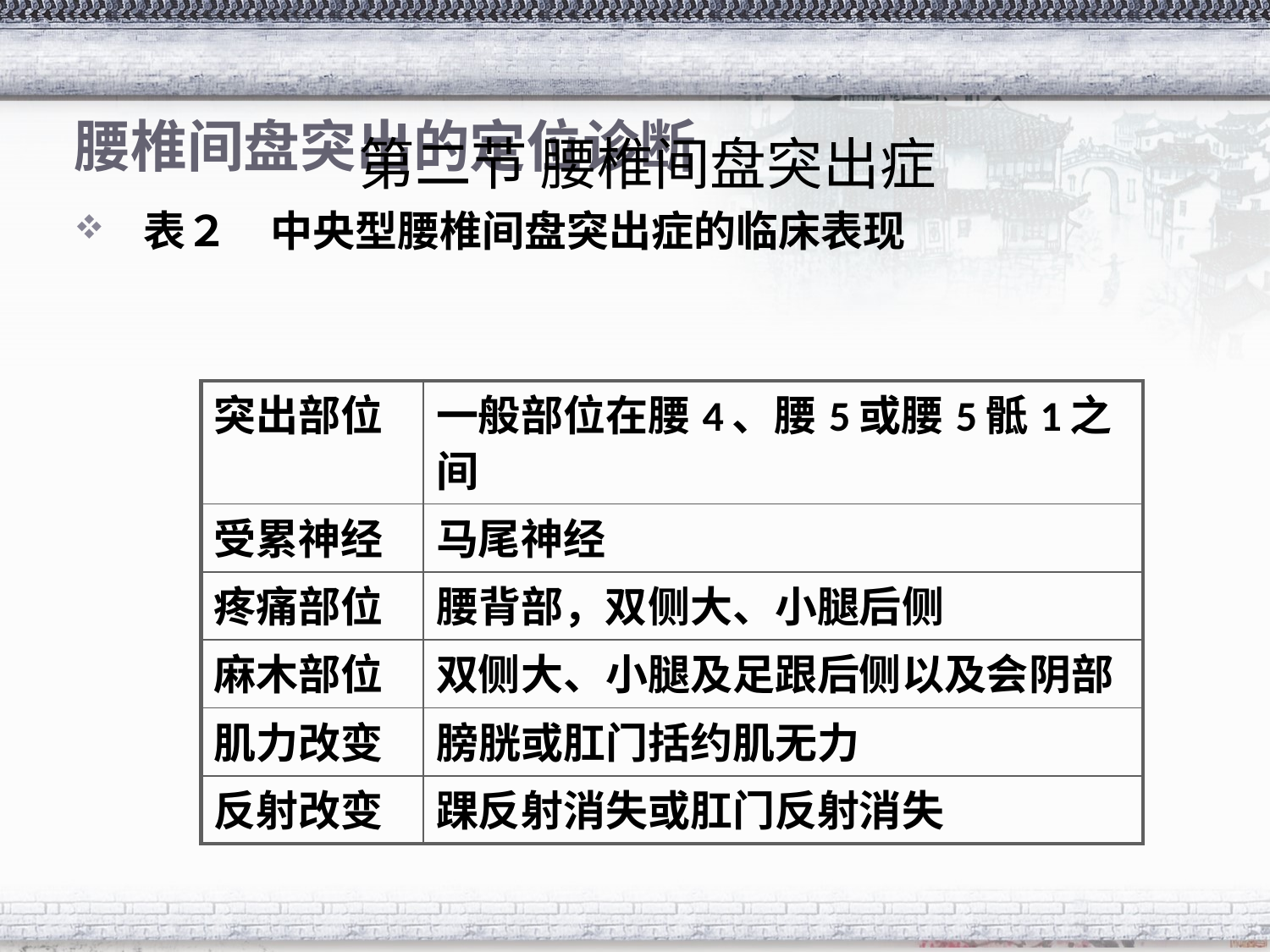

# 腰椎间盘突出的定位诊断
第二节 腰椎间盘突出症
 表２　中央型腰椎间盘突出症的临床表现
| 突出部位 | 一般部位在腰4、腰5或腰5骶1之间 |
| --- | --- |
| 受累神经 | 马尾神经 |
| 疼痛部位 | 腰背部，双侧大、小腿后侧 |
| 麻木部位 | 双侧大、小腿及足跟后侧以及会阴部 |
| 肌力改变 | 膀胱或肛门括约肌无力 |
| 反射改变 | 踝反射消失或肛门反射消失 |